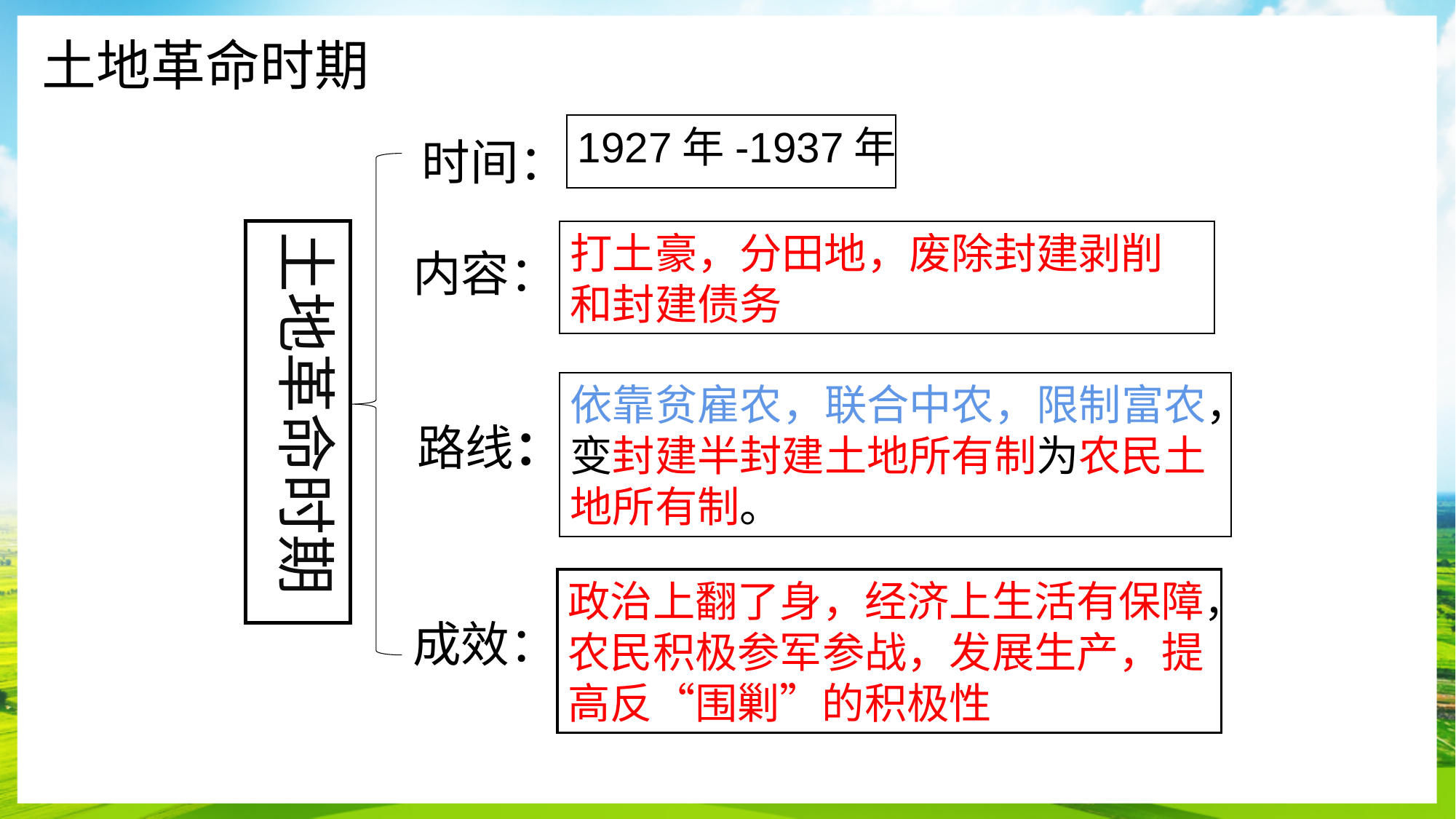

土地革命时期
1927年-1937年
时间：

土地革命时期
打土豪，分田地，废除封建剥削和封建债务
内容：
依靠贫雇农，联合中农，限制富农，变封建半封建土地所有制为农民土地所有制。
路线：
政治上翻了身，经济上生活有保障，农民积极参军参战，发展生产，提高反“围剿”的积极性
成效：